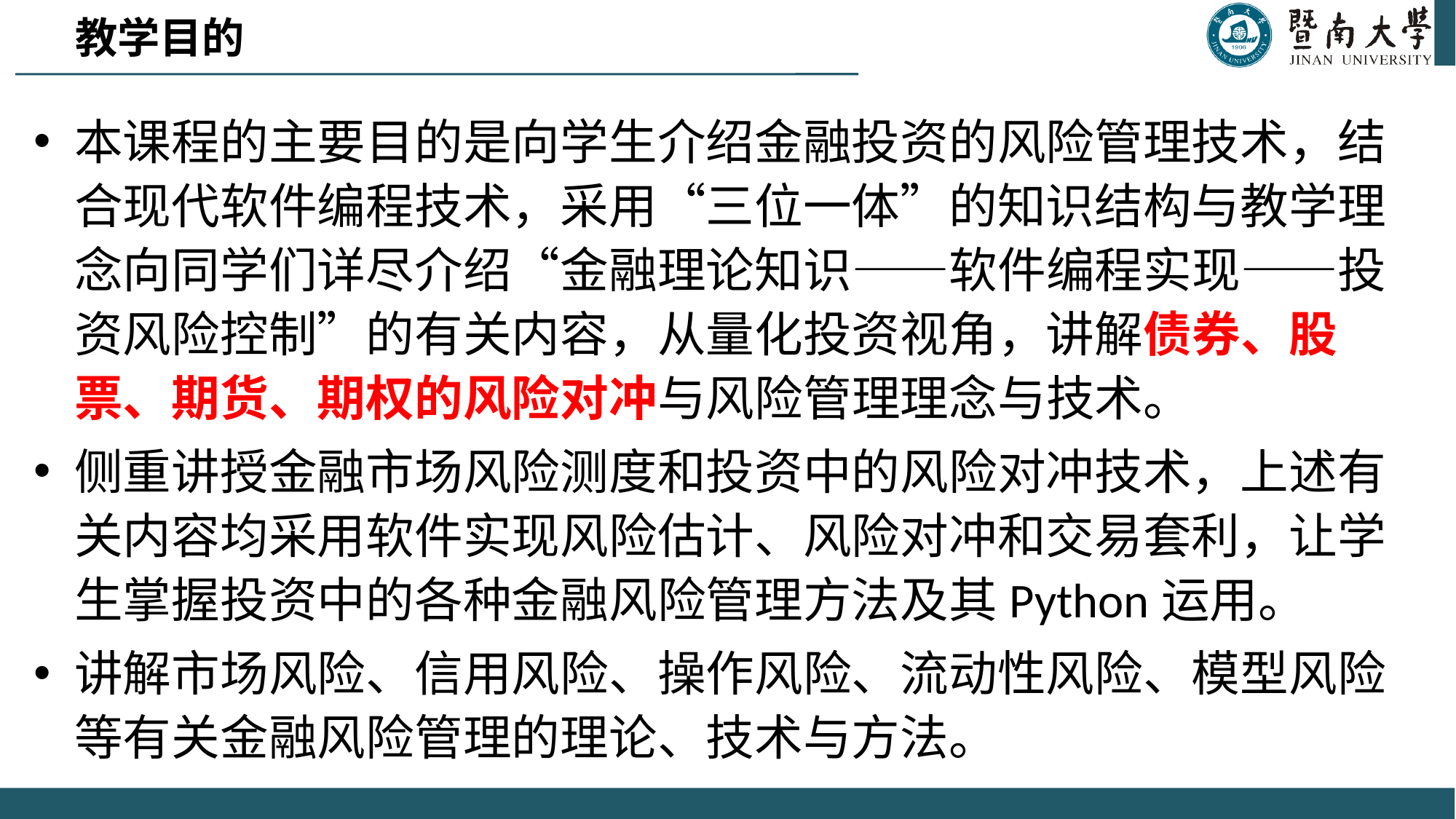

教学目的
本课程的主要目的是向学生介绍金融投资的风险管理技术，结合现代软件编程技术，采用“三位一体”的知识结构与教学理念向同学们详尽介绍“金融理论知识——软件编程实现——投资风险控制”的有关内容，从量化投资视角，讲解债券、股票、期货、期权的风险对冲与风险管理理念与技术。
侧重讲授金融市场风险测度和投资中的风险对冲技术，上述有关内容均采用软件实现风险估计、风险对冲和交易套利，让学生掌握投资中的各种金融风险管理方法及其Python运用。
讲解市场风险、信用风险、操作风险、流动性风险、模型风险等有关金融风险管理的理论、技术与方法。